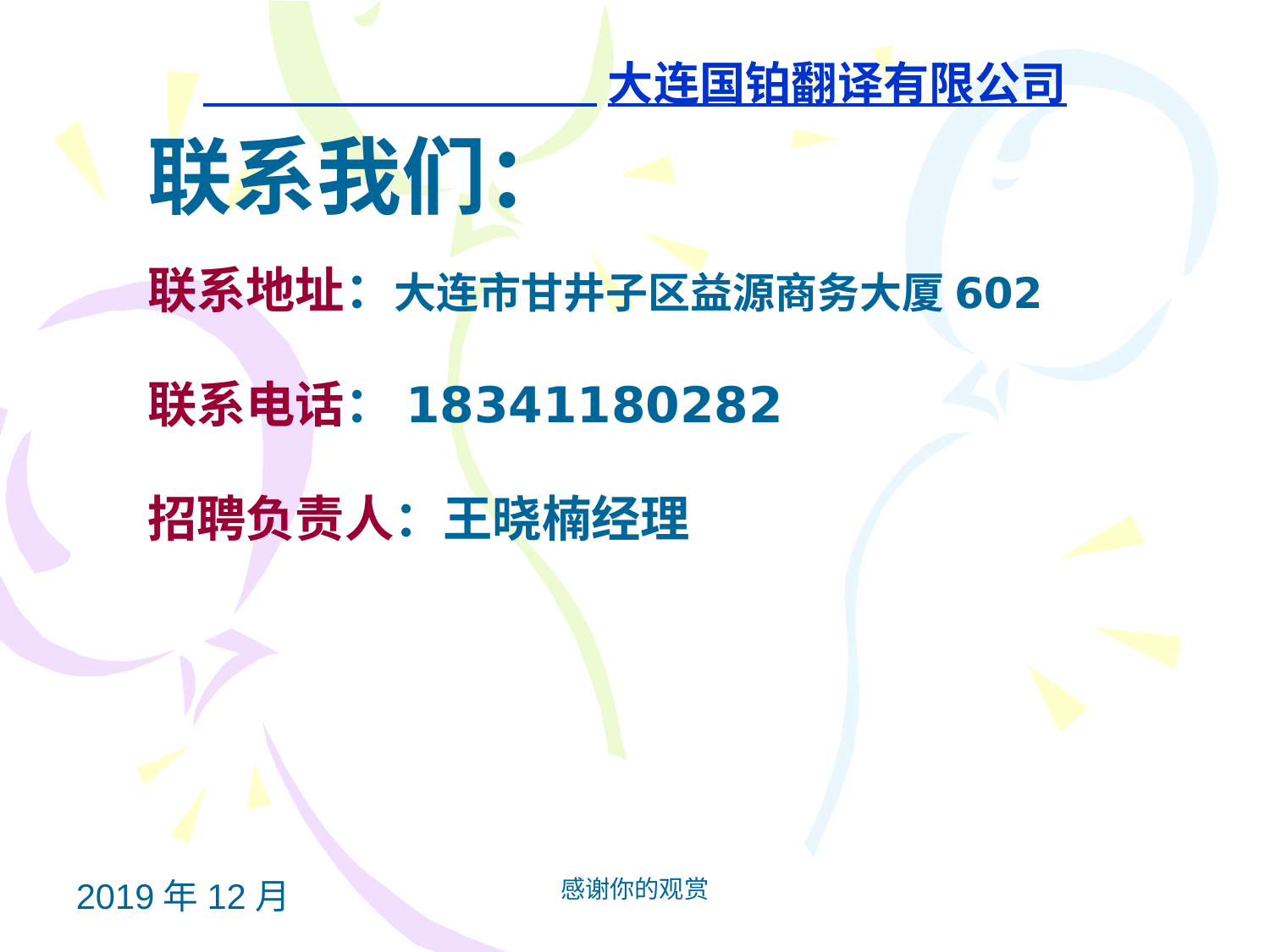

# 大连国铂翻译有限公司
联系我们：

联系地址：大连市甘井子区益源商务大厦602

联系电话：18341180282

招聘负责人：王晓楠经理

8
2019年12月
感谢你的观赏